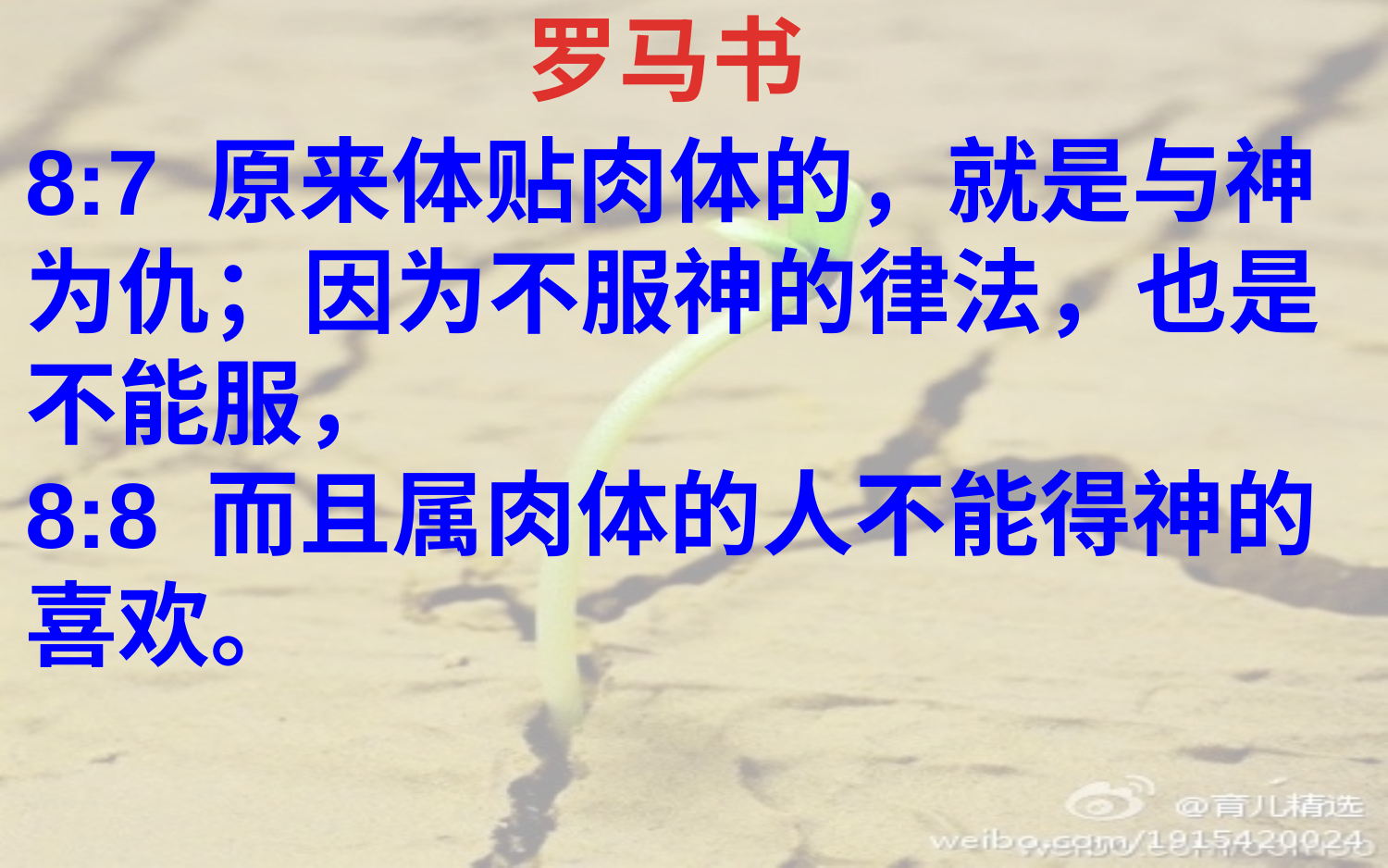

罗马书
8:7 原来体贴肉体的，就是与神为仇；因为不服神的律法，也是不能服，
8:8 而且属肉体的人不能得神的喜欢。